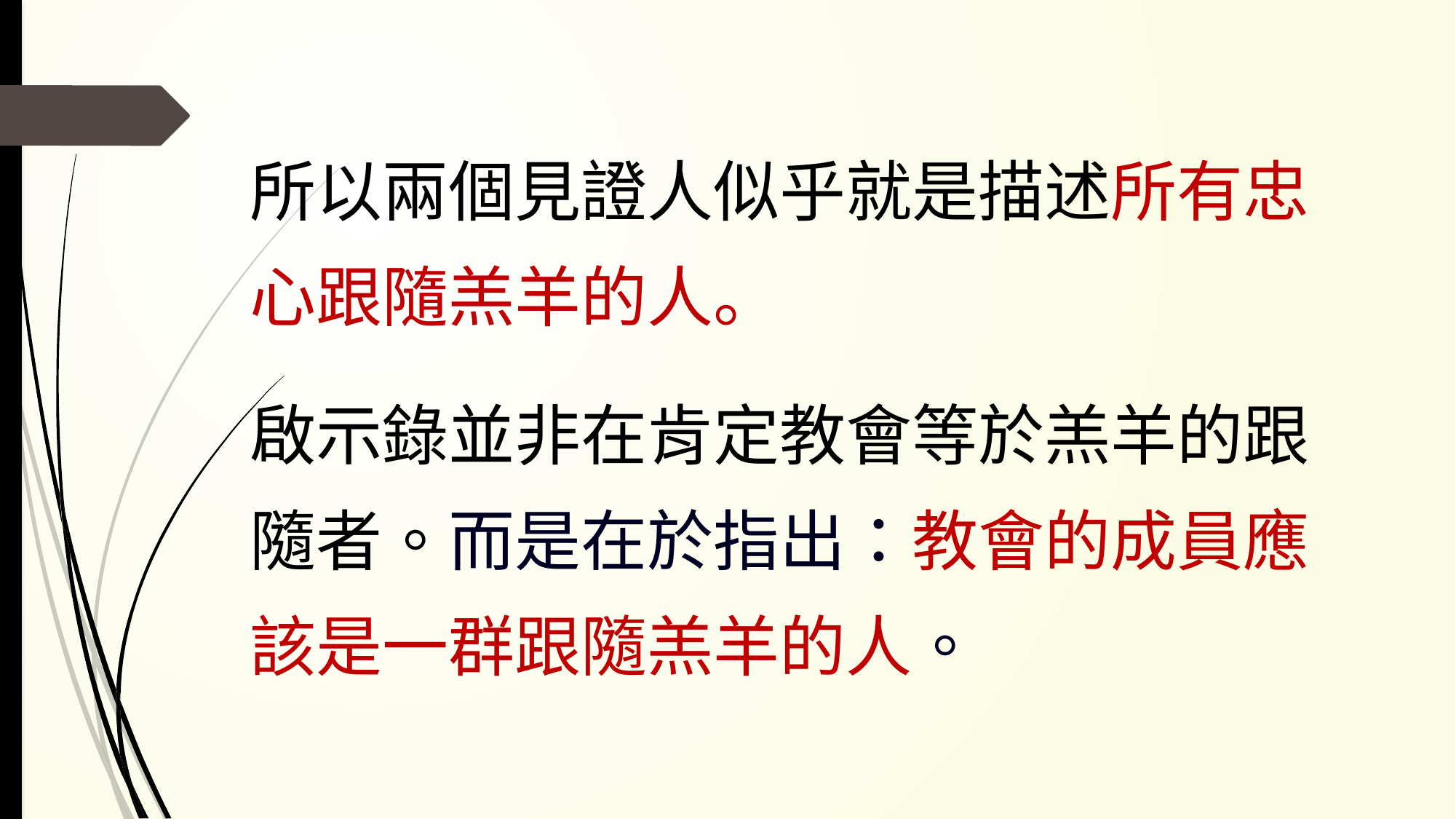

所以兩個見證人似乎就是描述所有忠心跟隨羔羊的人。
啟示錄並非在肯定教會等於羔羊的跟隨者。而是在於指出：教會的成員應該是一群跟隨羔羊的人。